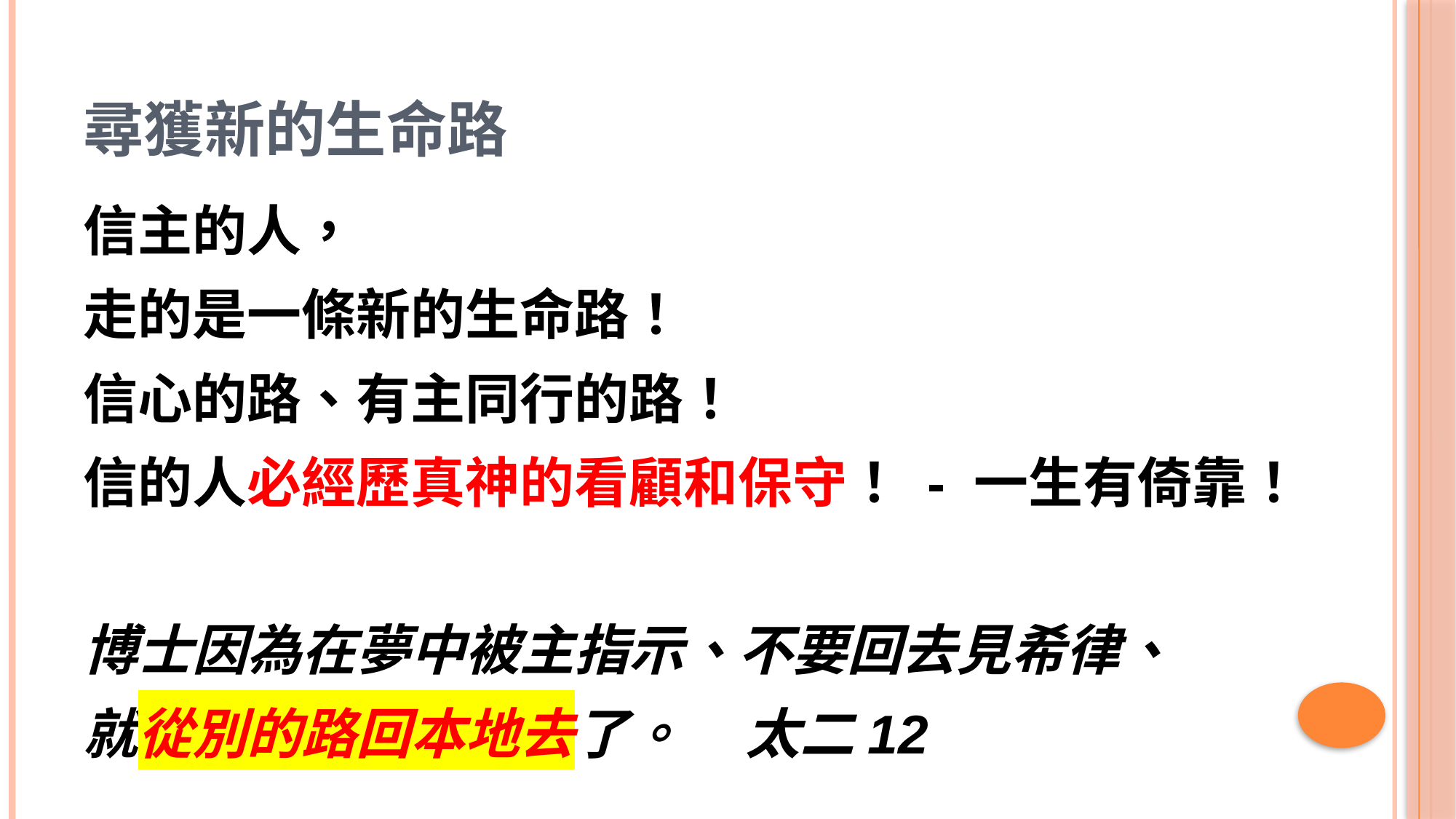

# 尋獲新的生命路
信主的人，
走的是一條新的生命路！
信心的路、有主同行的路！
信的人必經歷真神的看顧和保守！ - 一生有倚靠！

博士因為在夢中被主指示、不要回去見希律、
就從別的路回本地去了。     太二12